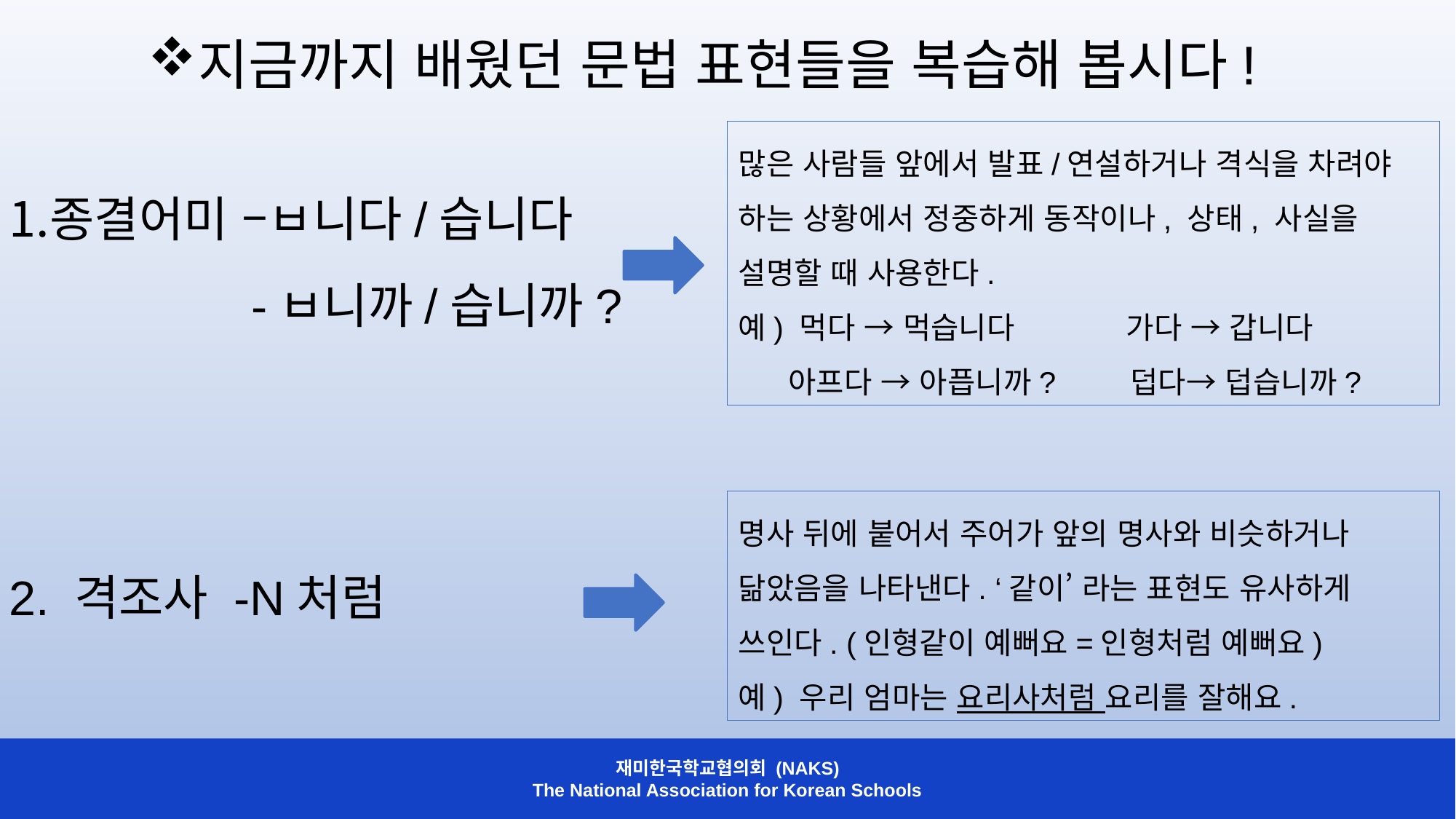

지금까지 배웠던 문법 표현들을 복습해 봅시다!

종결어미 –ㅂ니다/습니다
                  -ㅂ니까/습니까?

2. 격조사 -N처럼

많은 사람들 앞에서 발표/연설하거나 격식을 차려야 하는 상황에서 정중하게 동작이나, 상태, 사실을 설명할 때 사용한다.
예) 먹다 → 먹습니다             가다 → 갑니다
     아프다 → 아픕니까?        덥다→ 덥습니까?

명사 뒤에 붙어서 주어가 앞의 명사와 비슷하거나 닮았음을 나타낸다. ‘같이’ 라는 표현도 유사하게 쓰인다. (인형같이 예뻐요=인형처럼 예뻐요)
예) 우리 엄마는 요리사처럼 요리를 잘해요.

재미한국학교협의회 (NAKS)
The National Association for Korean Schools